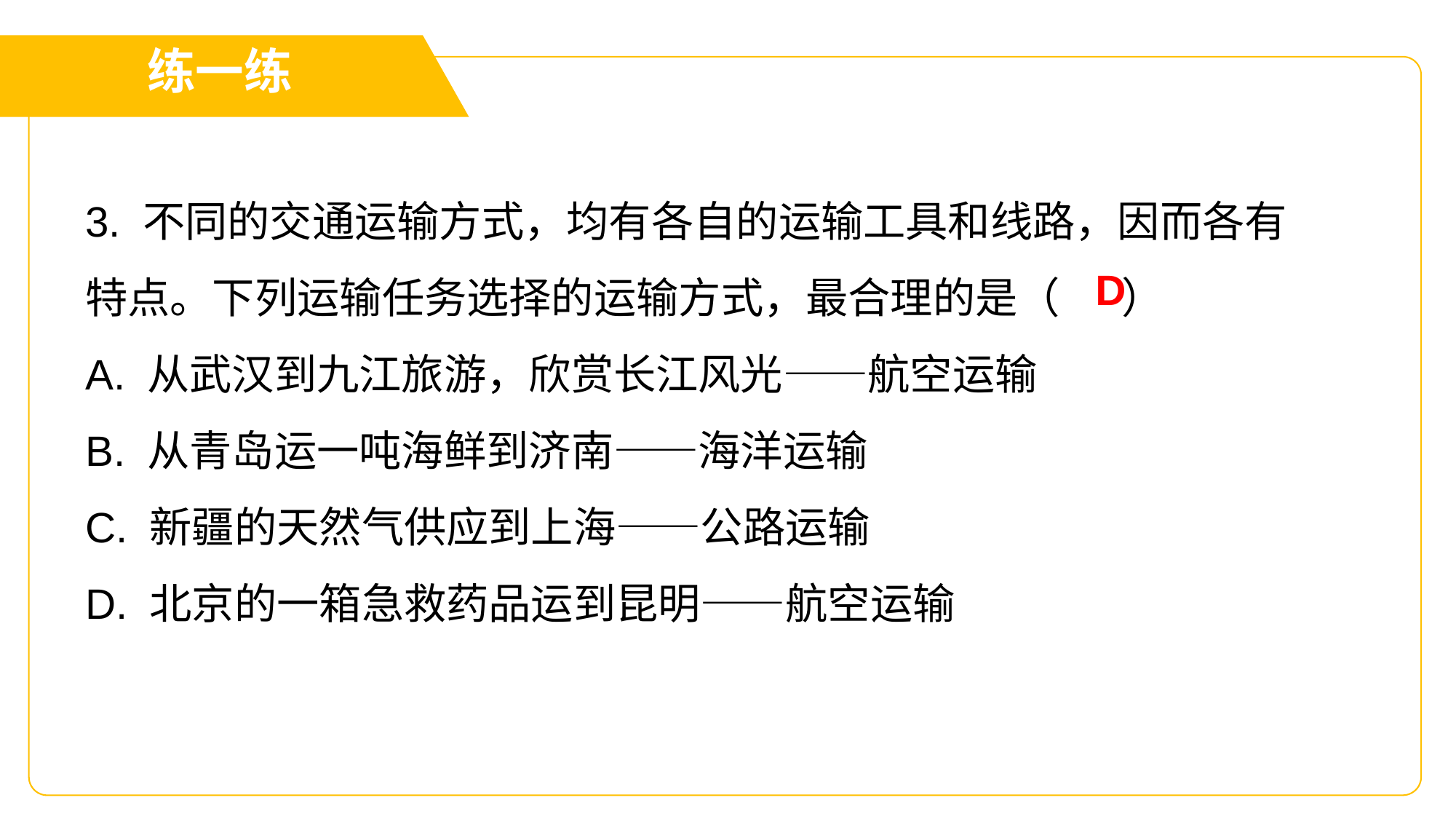

练一练
有
3. 不同的交通运输方式，均有各自的运输工具和线路，因而各有特点。下列运输任务选择的运输方式，最合理的是（　  ）
A. 从武汉到九江旅游，欣赏长江风光——航空运输
B. 从青岛运一吨海鲜到济南——海洋运输
C. 新疆的天然气供应到上海——公路运输
D. 北京的一箱急救药品运到昆明——航空运输
D